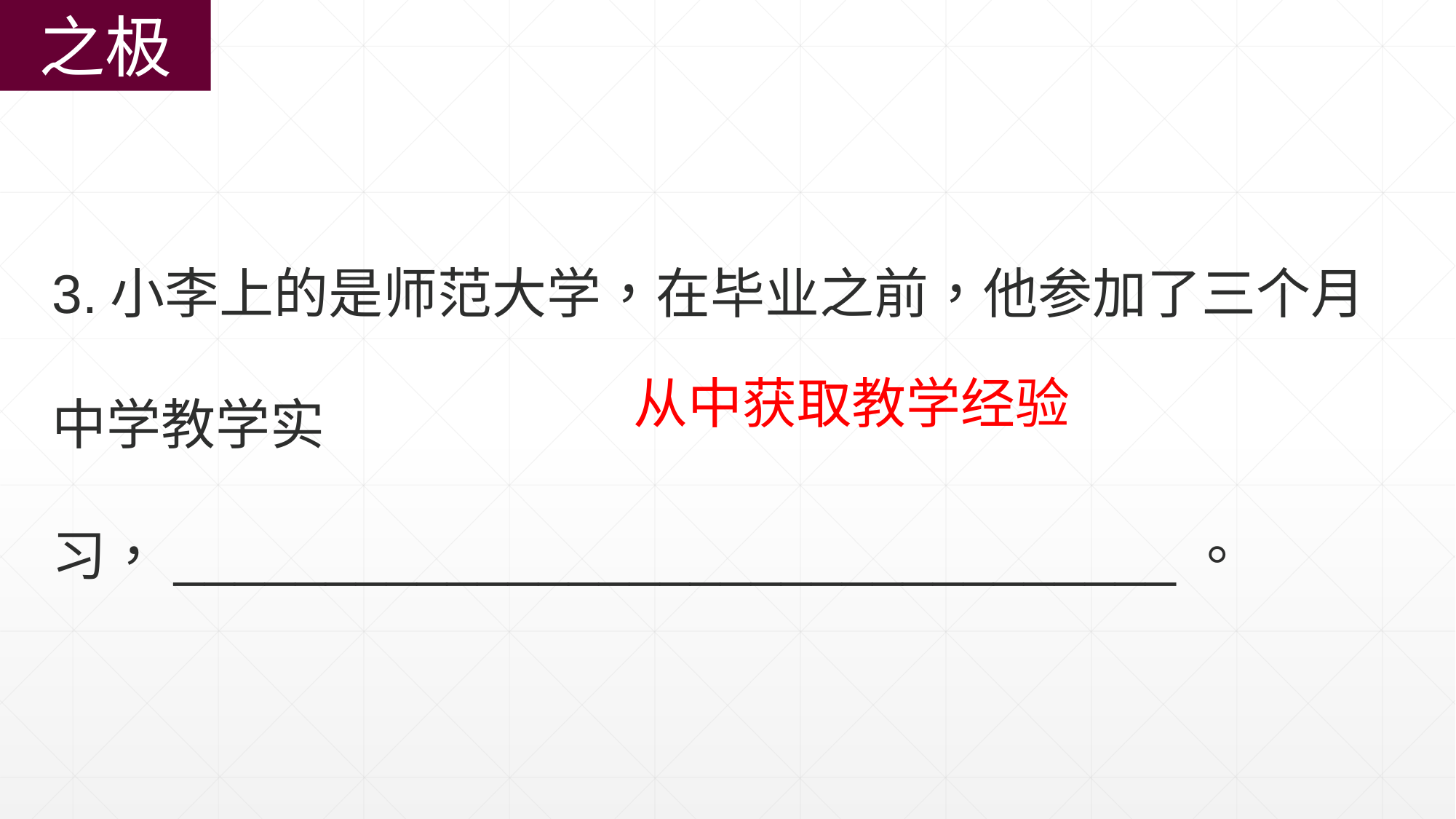

之极
3.小李上的是师范大学，在毕业之前，他参加了三个月中学教学实习，_________________________________。
从中获取教学经验